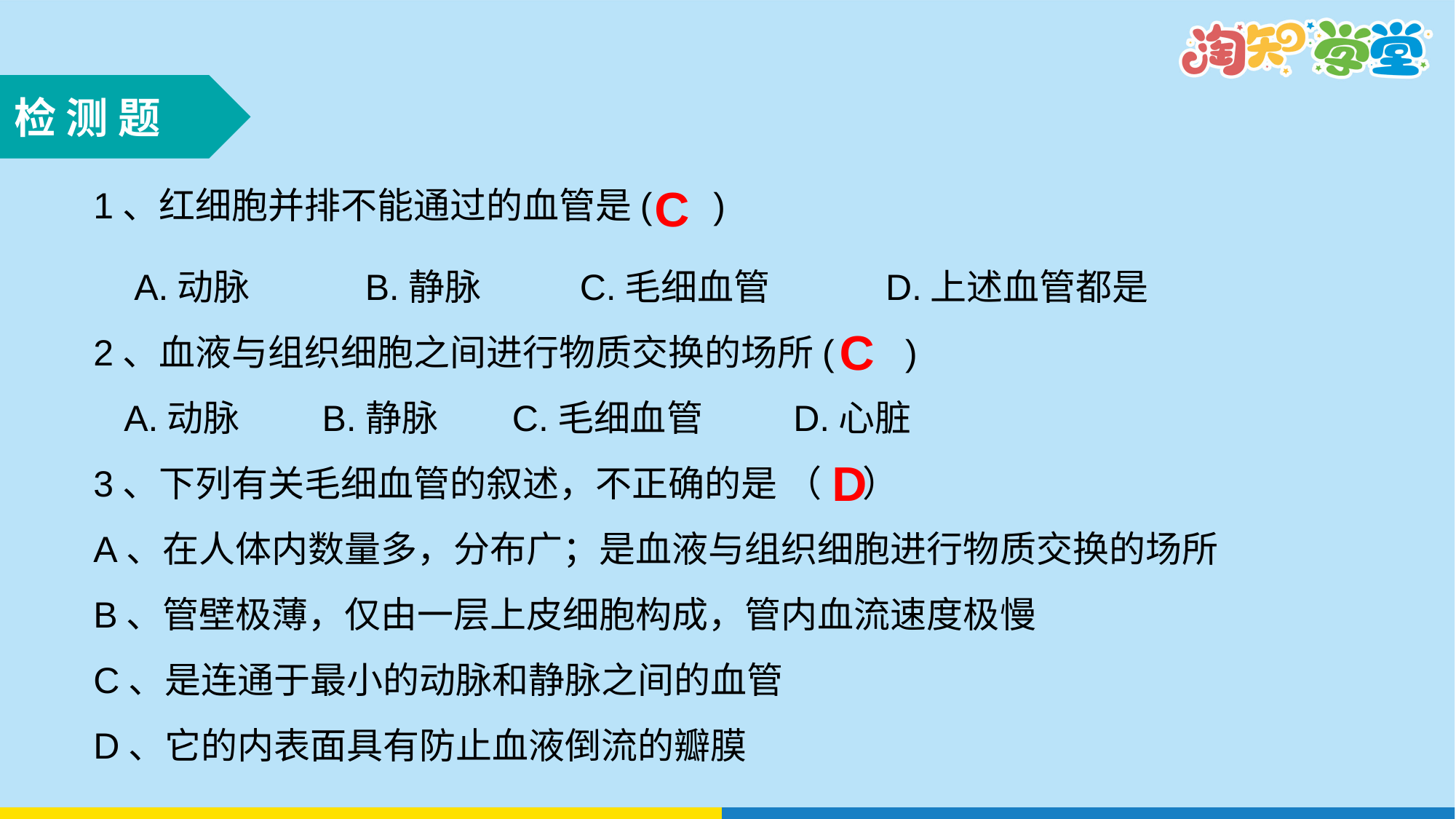

检 测 题
C
1、红细胞并排不能通过的血管是(      )
    A.动脉             B.静脉           C.毛细血管             D.上述血管都是
2、血液与组织细胞之间进行物质交换的场所(       )
   A.动脉         B.静脉        C.毛细血管          D.心脏
3、下列有关毛细血管的叙述，不正确的是 （     ）
A、在人体内数量多，分布广；是血液与组织细胞进行物质交换的场所
B、管壁极薄，仅由一层上皮细胞构成，管内血流速度极慢
C、是连通于最小的动脉和静脉之间的血管
D、它的内表面具有防止血液倒流的瓣膜

C
D